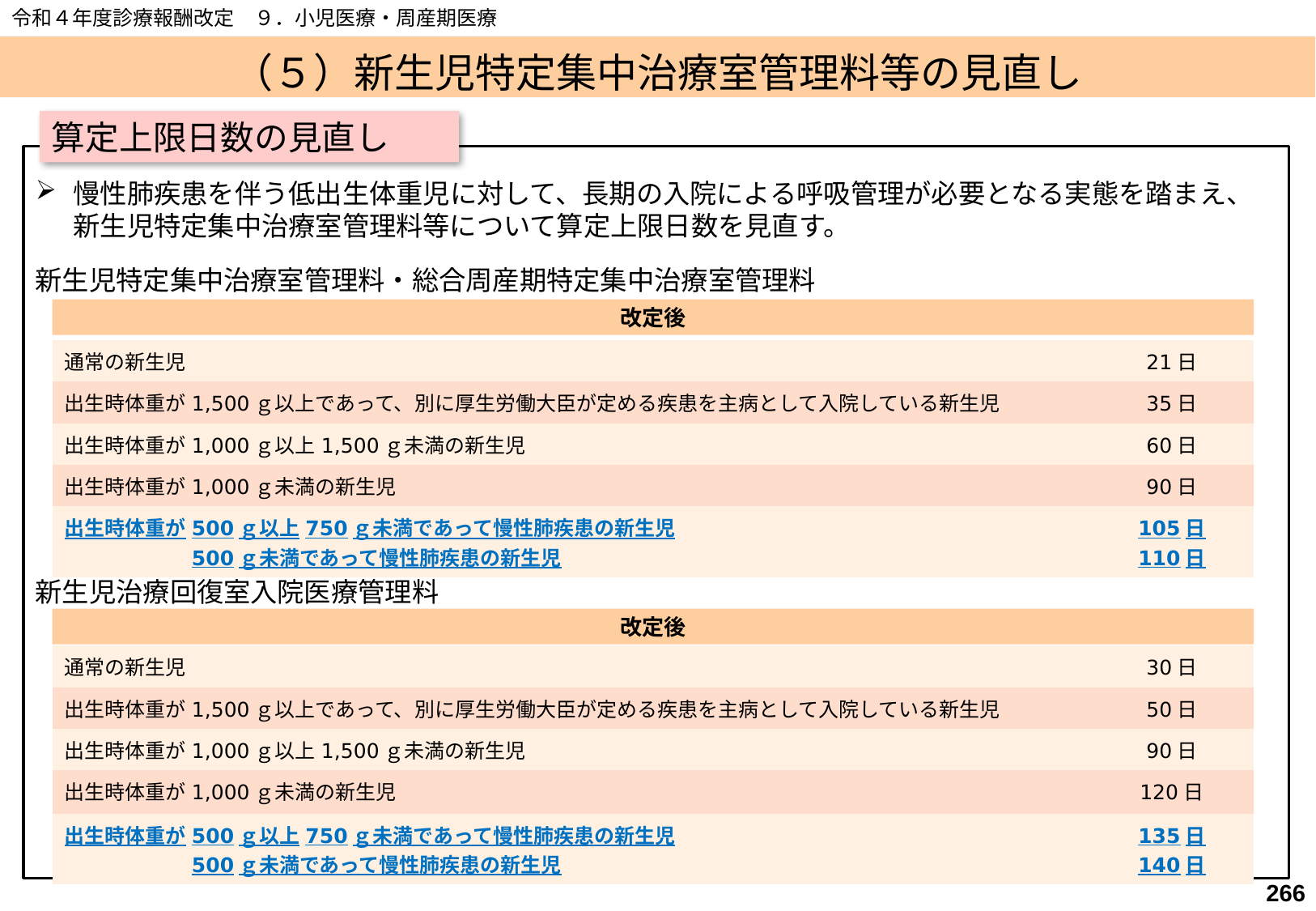

令和４年度診療報酬改定　９．小児医療・周産期医療
# （５）新生児特定集中治療室管理料等の見直し
算定上限日数の見直し

慢性肺疾患を伴う低出生体重児に対して、長期の入院による呼吸管理が必要となる実態を踏まえ、新生児特定集中治療室管理料等について算定上限日数を見直す。

新生児特定集中治療室管理料・総合周産期特定集中治療室管理料

新生児治療回復室入院医療管理料

改定後
| 通常の新生児 | 21日 |
| --- | --- |
| 出生時体重が1,500ｇ以上であって、別に厚生労働大臣が定める疾患を主病として入院している新生児 | 35日 |
| 出生時体重が1,000ｇ以上1,500ｇ未満の新生児 | 60日 |
| 出生時体重が1,000ｇ未満の新生児 | 90日 |
| 出生時体重が500ｇ以上750ｇ未満であって慢性肺疾患の新生児 　　　　　　500ｇ未満であって慢性肺疾患の新生児 | 105日 110日 |
改定後
| 通常の新生児 | 30日 |
| --- | --- |
| 出生時体重が1,500ｇ以上であって、別に厚生労働大臣が定める疾患を主病として入院している新生児 | 50日 |
| 出生時体重が1,000ｇ以上1,500ｇ未満の新生児 | 90日 |
| 出生時体重が1,000ｇ未満の新生児 | 120日 |
| 出生時体重が500ｇ以上750ｇ未満であって慢性肺疾患の新生児 　　　　　　500ｇ未満であって慢性肺疾患の新生児 | 135日 140日 |
266